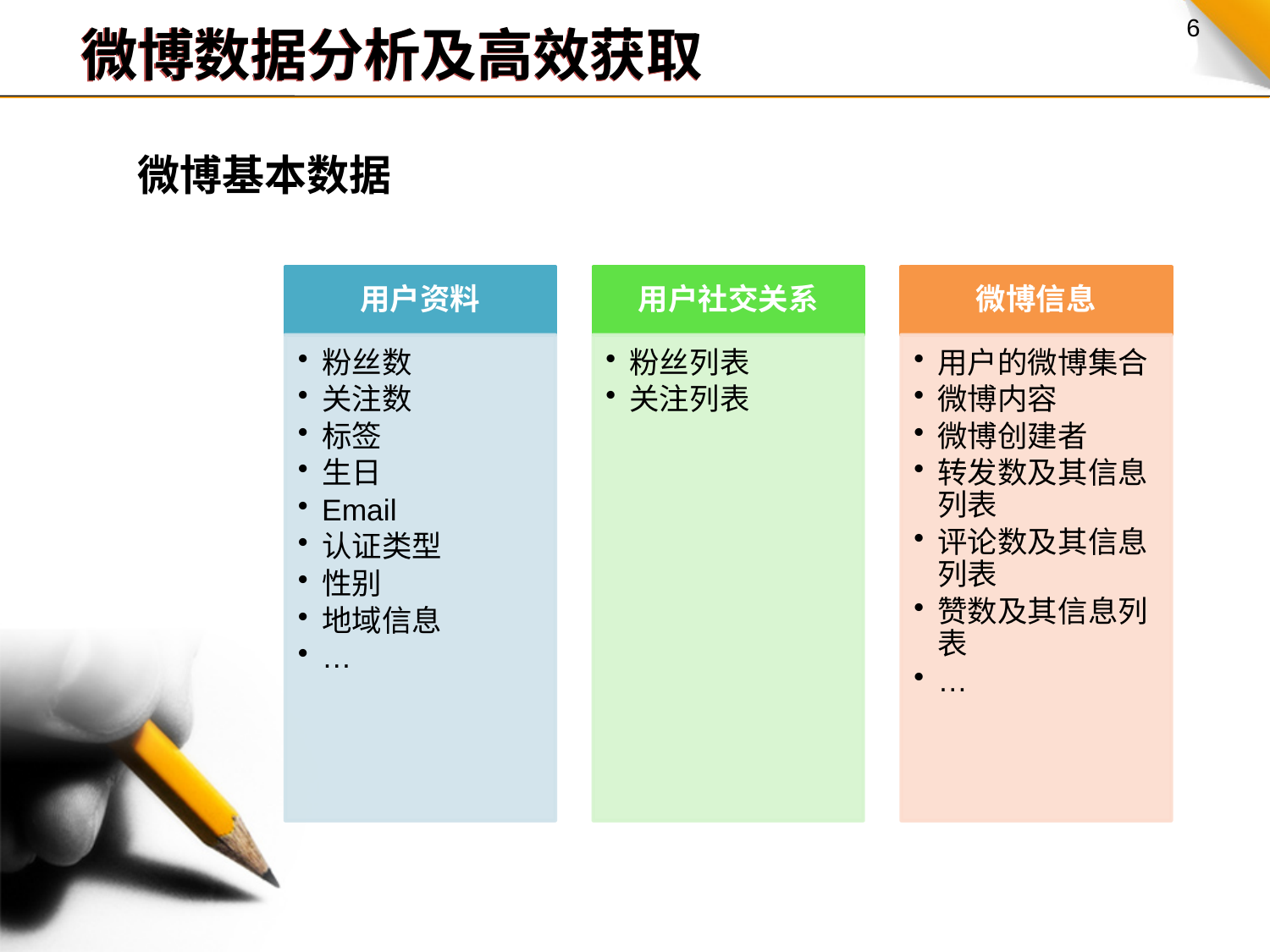

微博数据分析及高效获取
微博基本数据
用户资料
粉丝数
关注数
标签
生日
Email
认证类型
性别
地域信息
…
用户社交关系
粉丝列表
关注列表
微博信息
用户的微博集合
微博内容
微博创建者
转发数及其信息列表
评论数及其信息列表
赞数及其信息列表
…